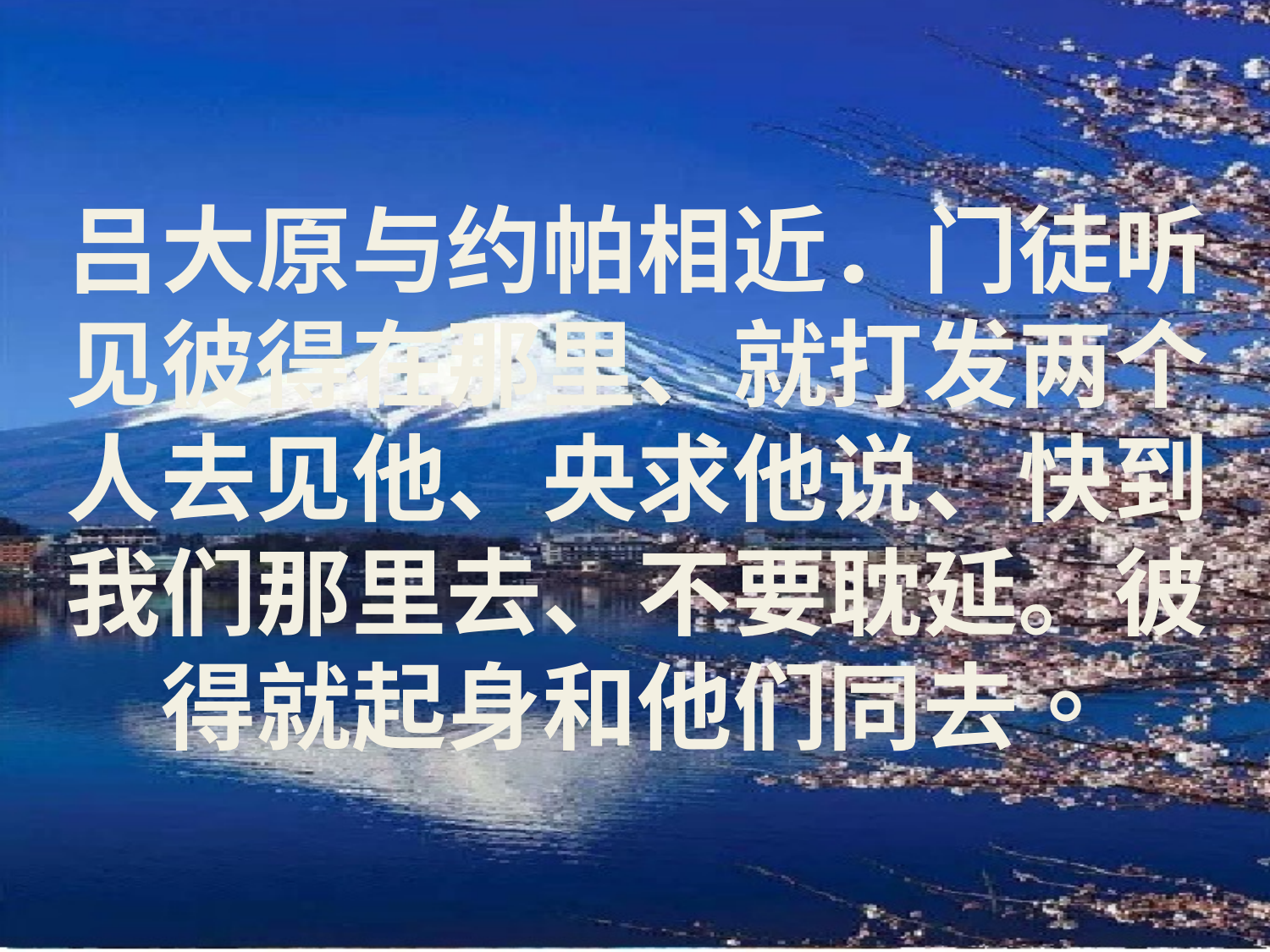

# 吕大原与约帕相近．门徒听见彼得在那里、就打发两个人去见他、央求他说、快到我们那里去、不要耽延。彼得就起身和他们同去。